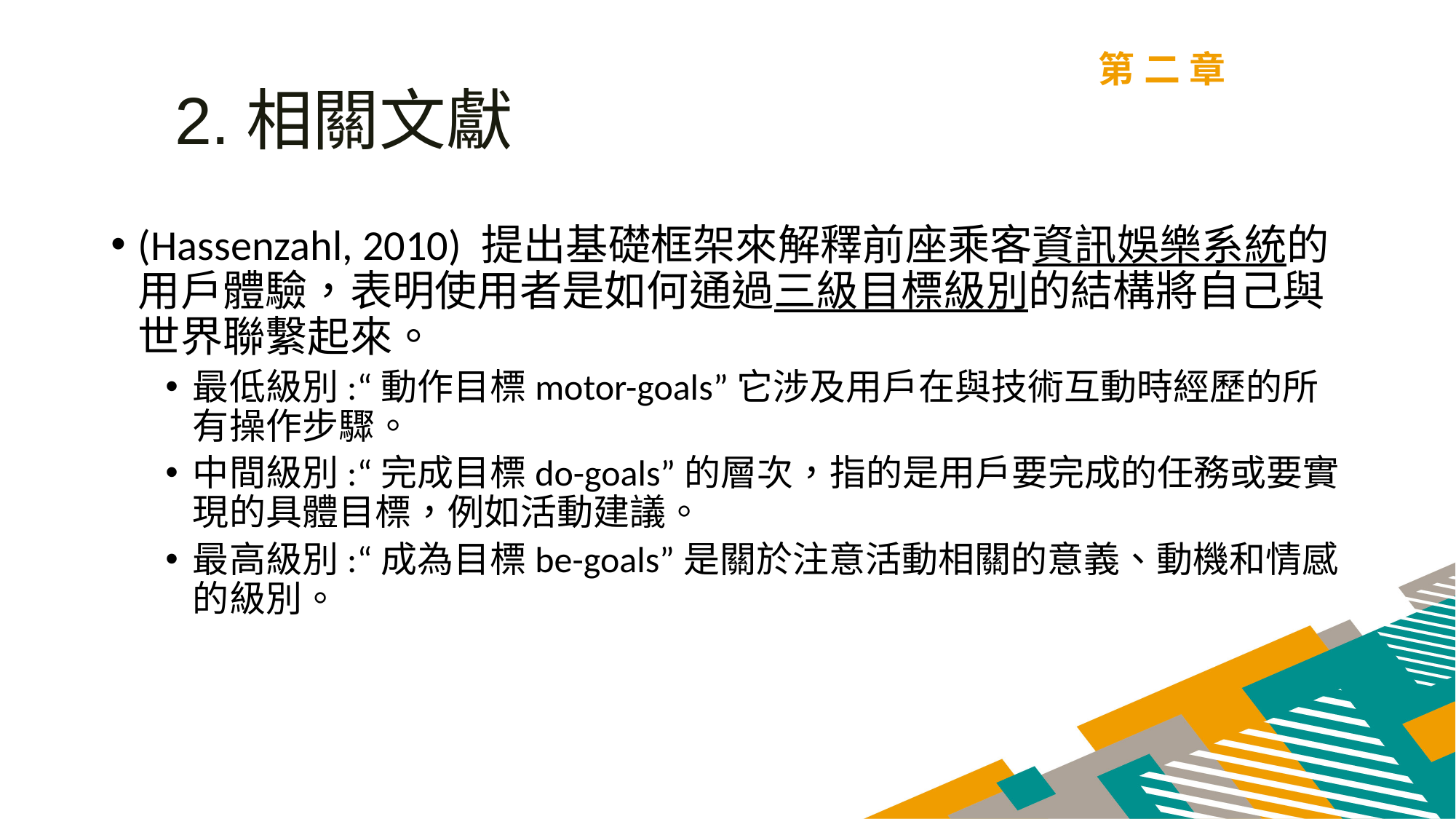

第二章
2.相關文獻
(Hassenzahl, 2010) 提出基礎框架來解釋前座乘客資訊娛樂系統的用戶體驗，表明使用者是如何通過三級目標級別的結構將自己與世界聯繫起來。
最低級別:“動作目標motor-goals”它涉及用戶在與技術互動時經歷的所有操作步驟。
中間級別:“完成目標do-goals”的層次，指的是用戶要完成的任務或要實現的具體目標，例如活動建議。
最高級別:“成為目標be-goals”是關於注意活動相關的意義、動機和情感的級別。